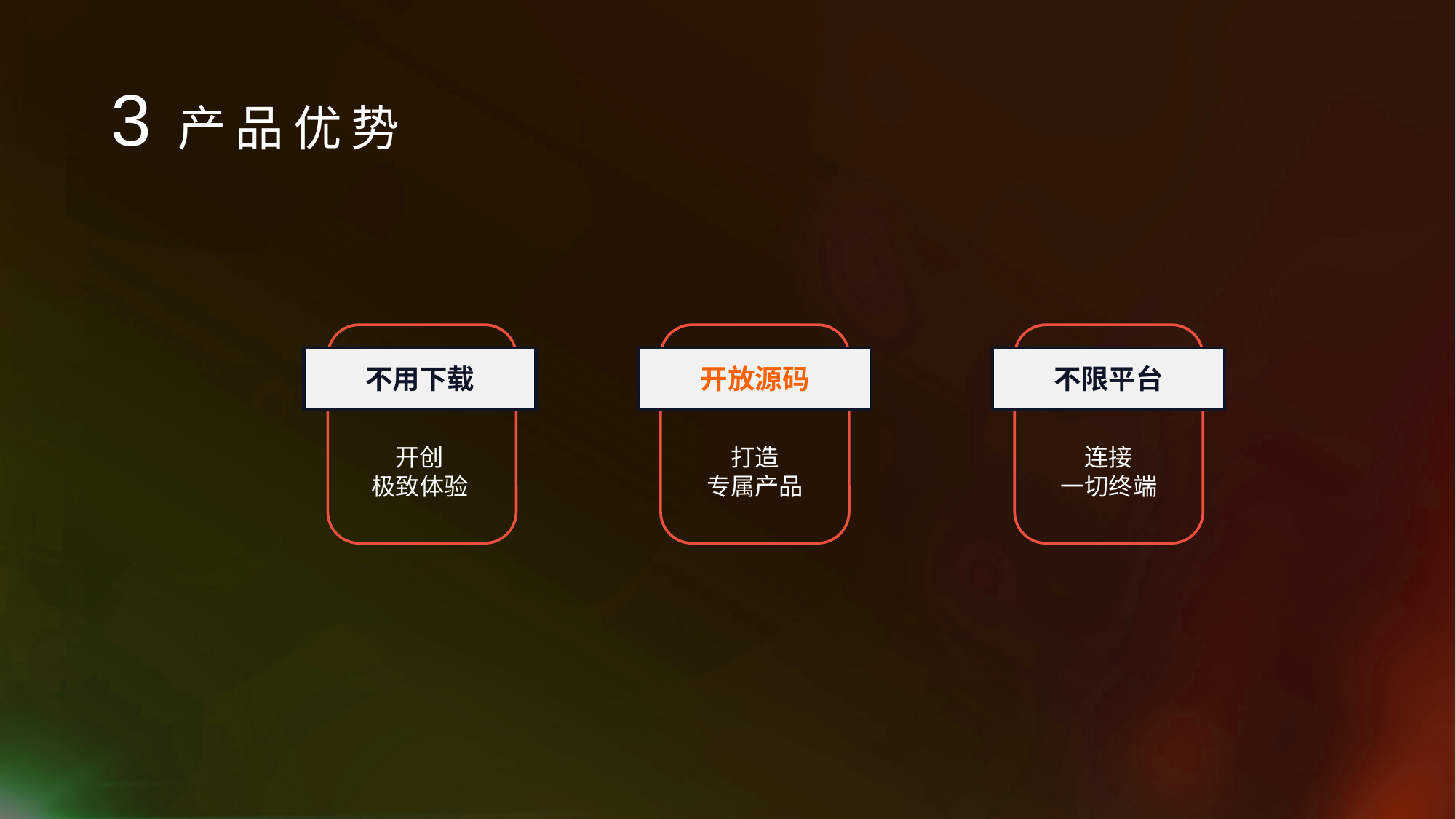

# 3产品优势

不用下载

开放源码

不限平台
开创
极致体验
打造
专属产品
连接
一切终端